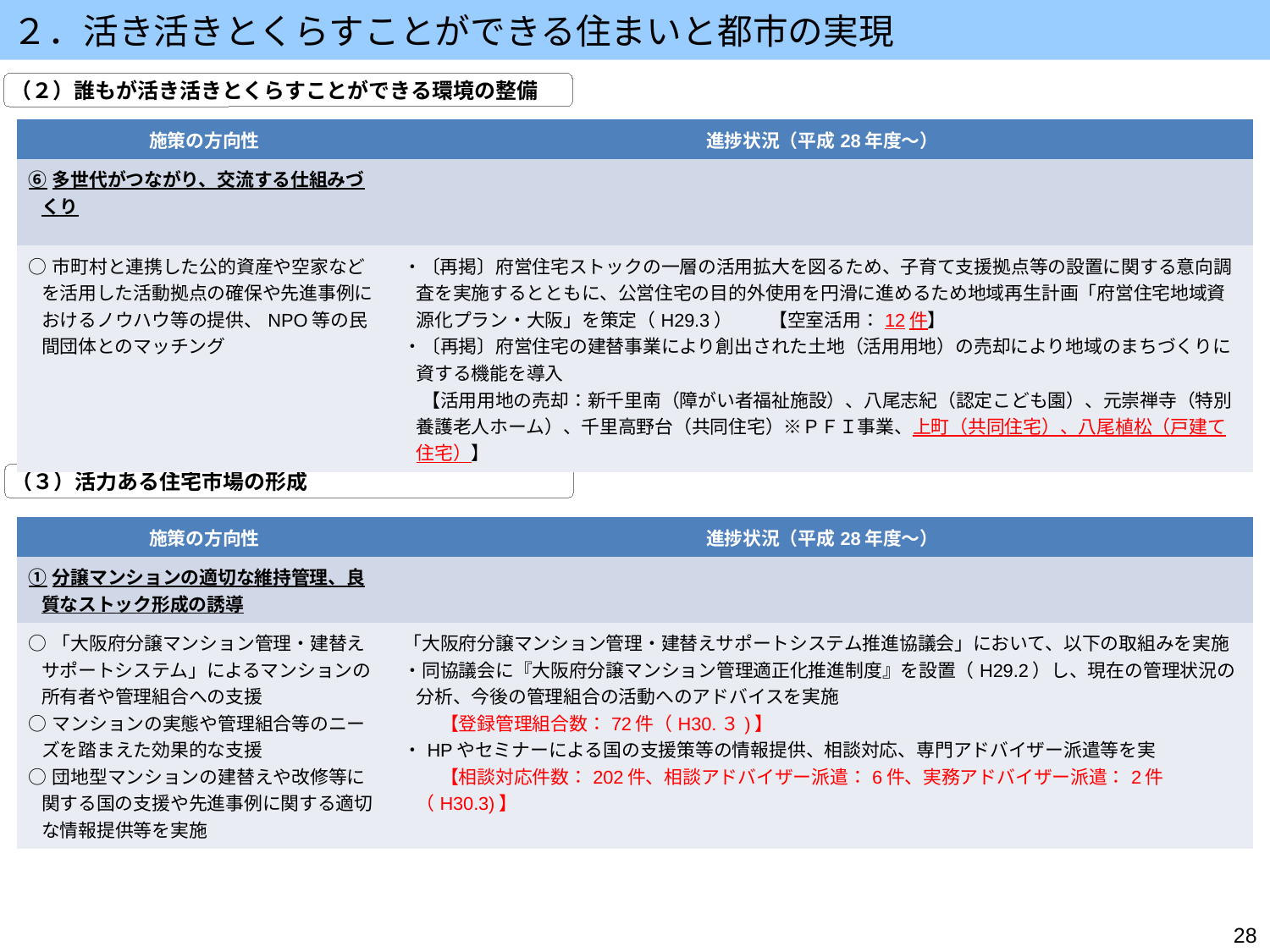

２．活き活きとくらすことができる住まいと都市の実現
（２）誰もが活き活きとくらすことができる環境の整備
| 施策の方向性 | 進捗状況（平成28年度～） |
| --- | --- |
| ⑥多世代がつながり、交流する仕組みづくり |  |
| ○市町村と連携した公的資産や空家などを活用した活動拠点の確保や先進事例におけるノウハウ等の提供、NPO等の民間団体とのマッチング | ・〔再掲〕府営住宅ストックの一層の活用拡大を図るため、子育て支援拠点等の設置に関する意向調査を実施するとともに、公営住宅の目的外使用を円滑に進めるため地域再生計画「府営住宅地域資源化プラン・大阪」を策定（H29.3）　　【空室活用：12件】 ・〔再掲〕府営住宅の建替事業により創出された土地（活用用地）の売却により地域のまちづくりに資する機能を導入　　　 　【活用用地の売却：新千里南（障がい者福祉施設）、八尾志紀（認定こども園）、元崇禅寺（特別養護老人ホーム）、千里高野台（共同住宅）※ＰＦＩ事業、上町（共同住宅）、八尾植松（戸建て住宅）】 |
（３）活力ある住宅市場の形成
| 施策の方向性 | 進捗状況（平成28年度～） |
| --- | --- |
| ①分譲マンションの適切な維持管理、良質なストック形成の誘導 |  |
| ○「大阪府分譲マンション管理・建替えサポートシステム」によるマンションの所有者や管理組合への支援 ○マンションの実態や管理組合等のニーズを踏まえた効果的な支援 ○団地型マンションの建替えや改修等に関する国の支援や先進事例に関する適切な情報提供等を実施 | 「大阪府分譲マンション管理・建替えサポートシステム推進協議会」において、以下の取組みを実施 ・同協議会に『大阪府分譲マンション管理適正化推進制度』を設置（H29.2）し、現在の管理状況の分析、今後の管理組合の活動へのアドバイスを実施 　　【登録管理組合数：72件（H30.３)】 ・HPやセミナーによる国の支援策等の情報提供、相談対応、専門アドバイザー派遣等を実 　　【相談対応件数：202件、相談アドバイザー派遣：6件、実務アドバイザー派遣：2件（H30.3)】 |
28